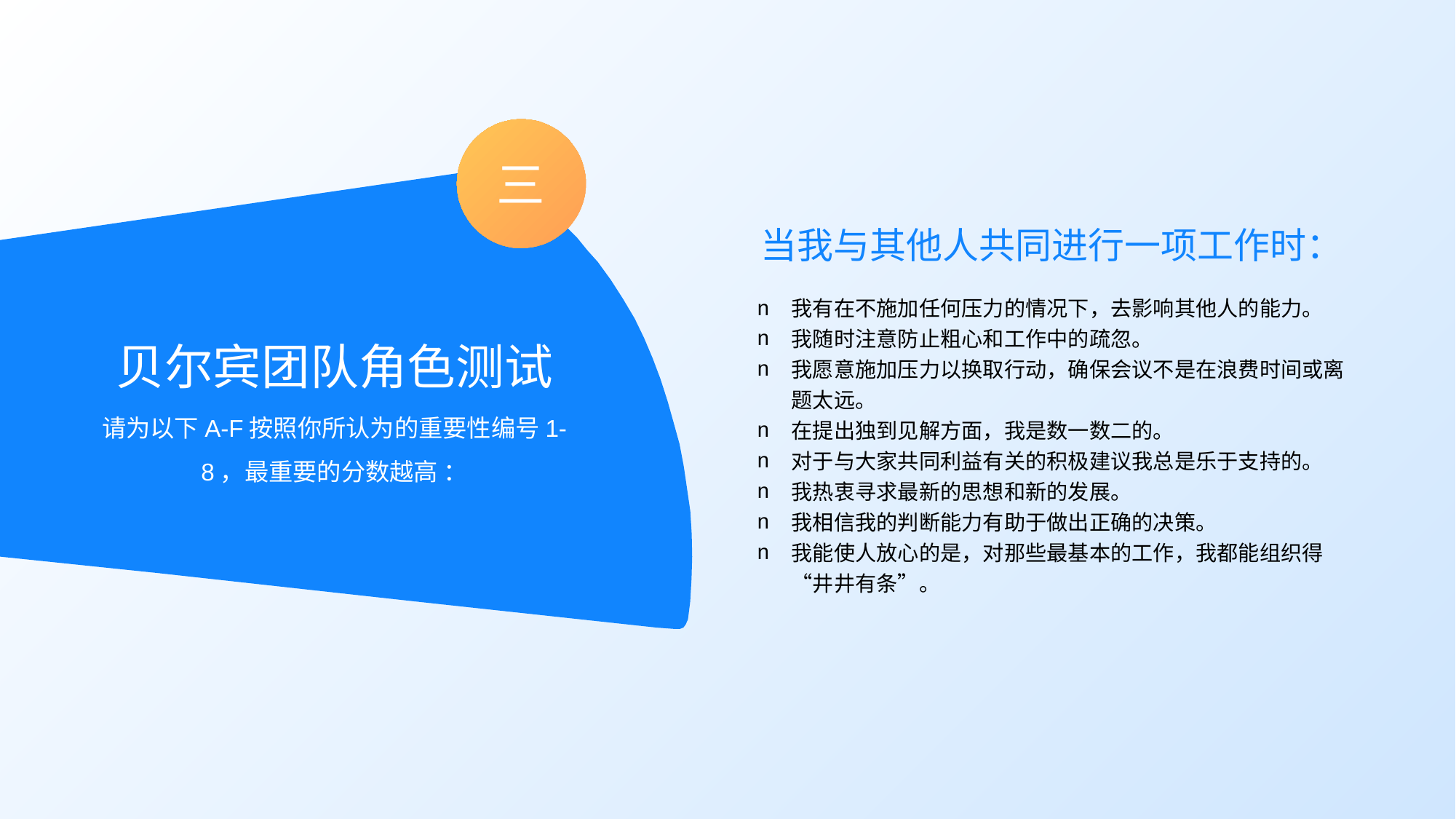

三

 当我与其他人共同进行一项工作时：
我有在不施加任何压力的情况下，去影响其他人的能力。
我随时注意防止粗心和工作中的疏忽。
我愿意施加压力以换取行动，确保会议不是在浪费时间或离题太远。
在提出独到见解方面，我是数一数二的。
对于与大家共同利益有关的积极建议我总是乐于支持的。
我热衷寻求最新的思想和新的发展。
我相信我的判断能力有助于做出正确的决策。
我能使人放心的是，对那些最基本的工作，我都能组织得“井井有条”。
贝尔宾团队角色测试
请为以下A-F按照你所认为的重要性编号1-8，最重要的分数越高 ：